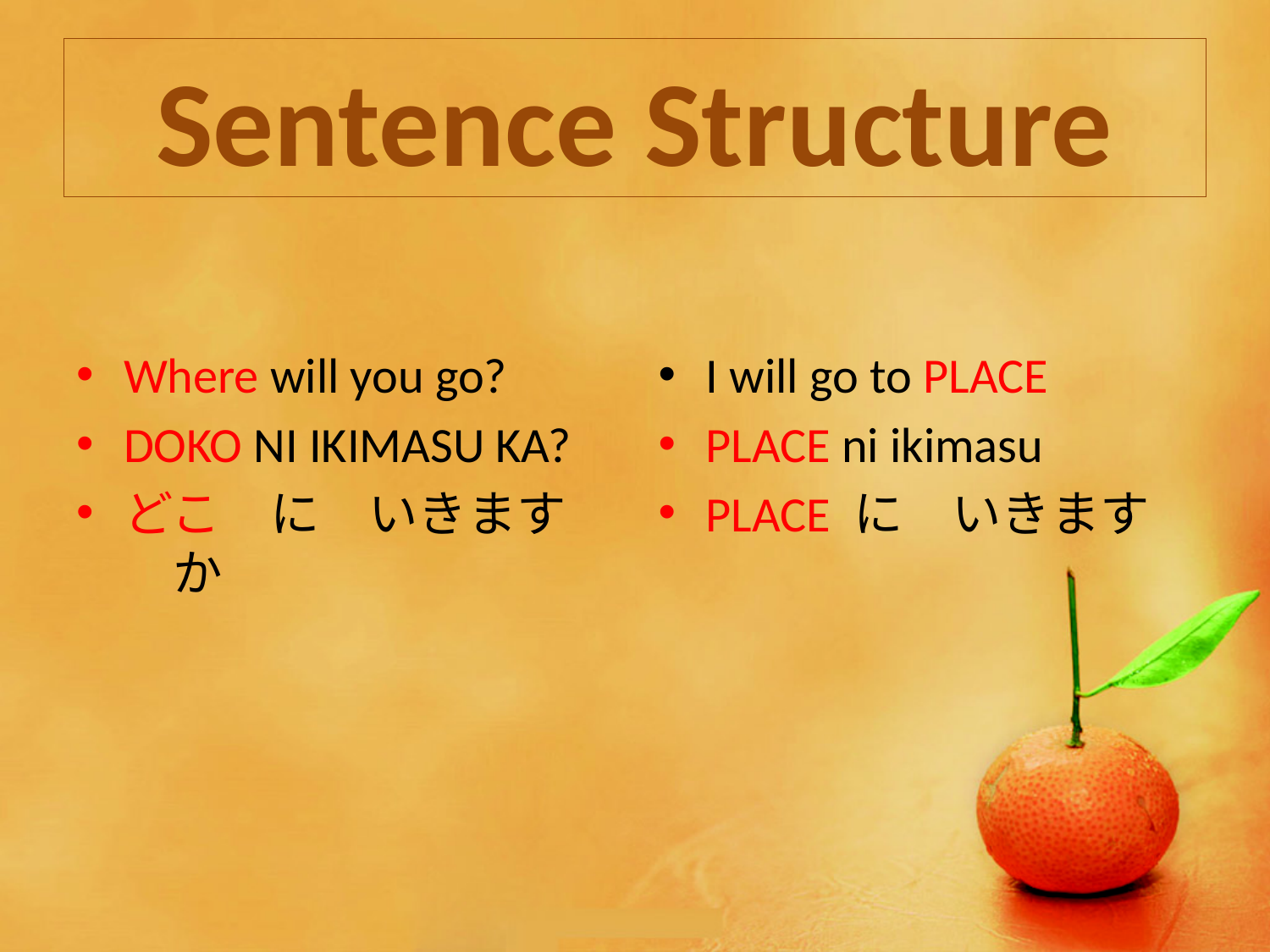

# Sentence Structure
Where will you go?
DOKO NI IKIMASU KA?
どこ　に　いきます　か
I will go to PLACE
PLACE ni ikimasu
PLACE に　いきます